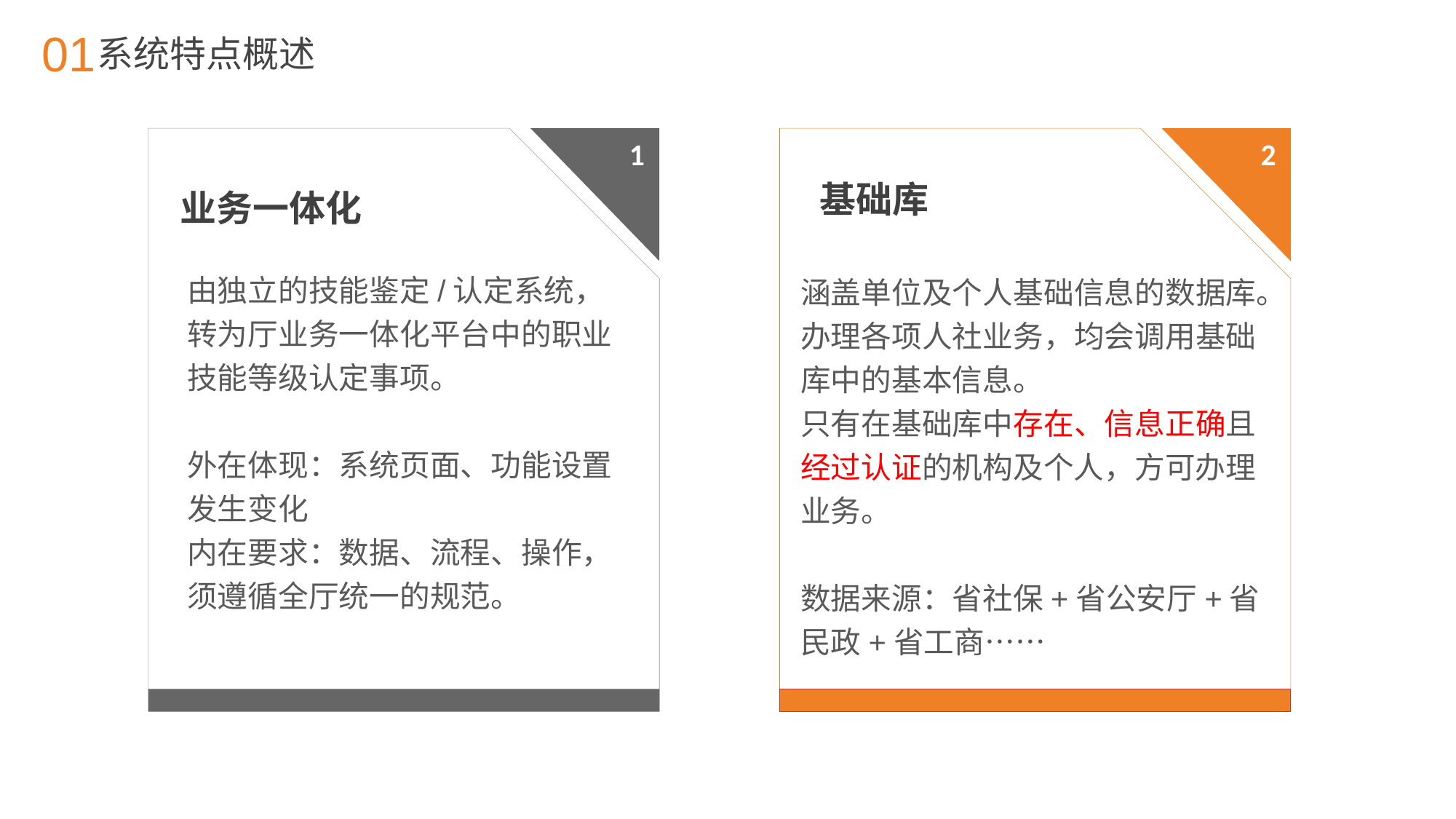

01
系统特点概述

1

2

基础库
涵盖单位及个人基础信息的数据库。
办理各项人社业务，均会调用基础库中的基本信息。
只有在基础库中存在、信息正确且经过认证的机构及个人，方可办理业务。

数据来源：省社保+省公安厅+省民政+省工商……

业务一体化
由独立的技能鉴定/认定系统，转为厅业务一体化平台中的职业技能等级认定事项。

外在体现：系统页面、功能设置发生变化
内在要求：数据、流程、操作，须遵循全厅统一的规范。